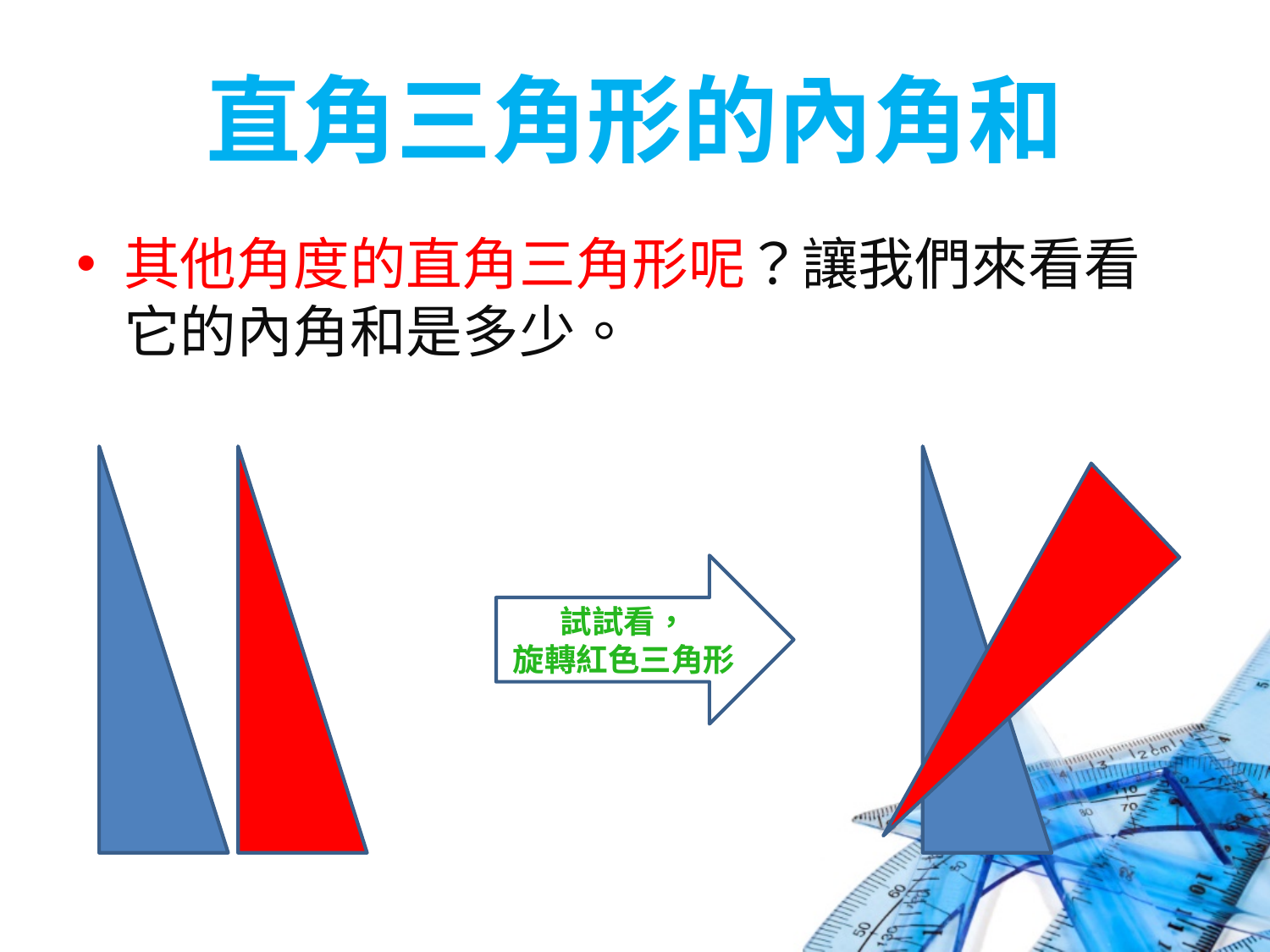

# 直角三角形的內角和
其他角度的直角三角形呢？讓我們來看看它的內角和是多少。

試試看，
旋轉紅色三角形